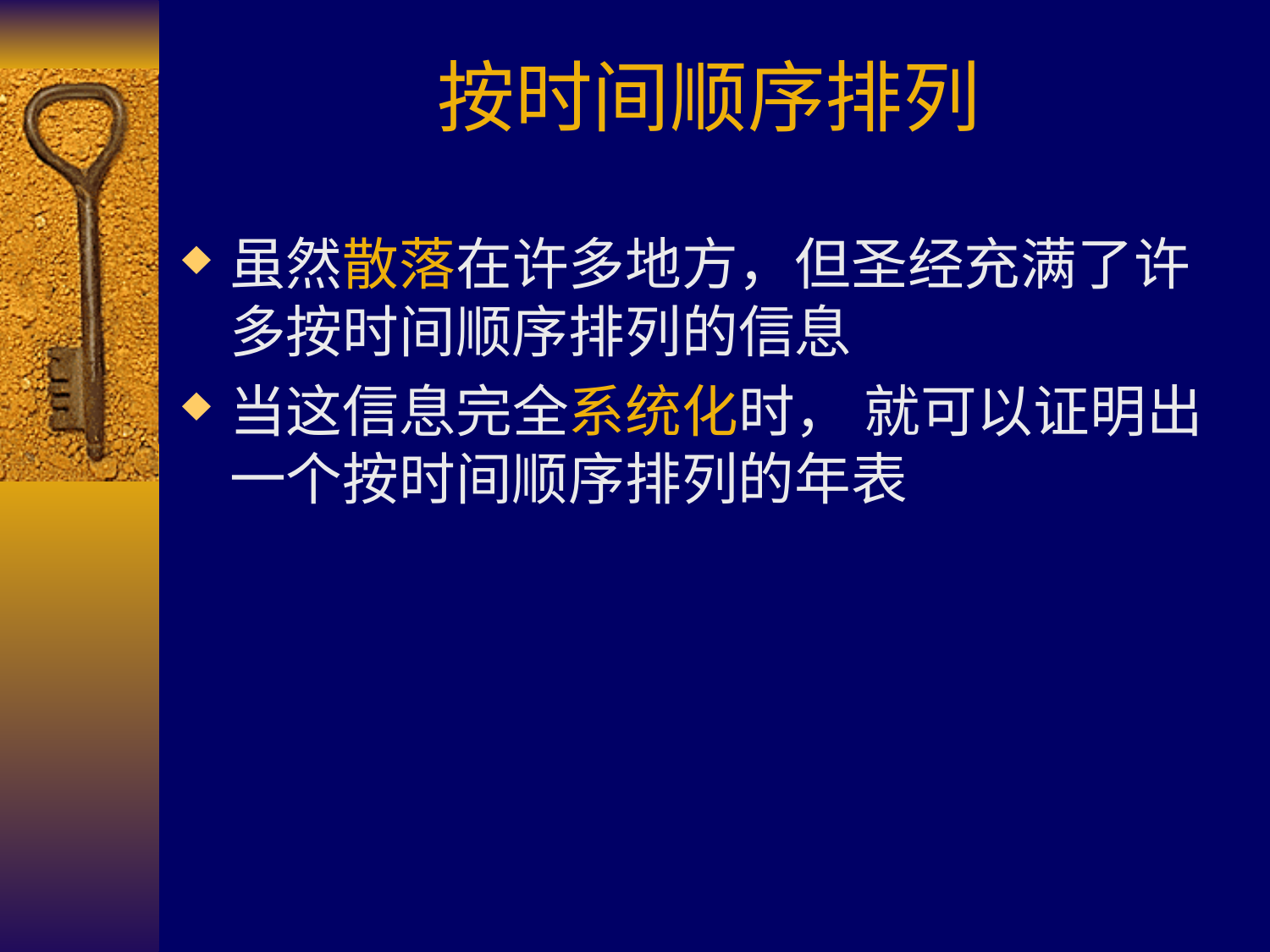

# 按时间顺序排列
虽然散落在许多地方，但圣经充满了许多按时间顺序排列的信息
当这信息完全系统化时， 就可以证明出一个按时间顺序排列的年表